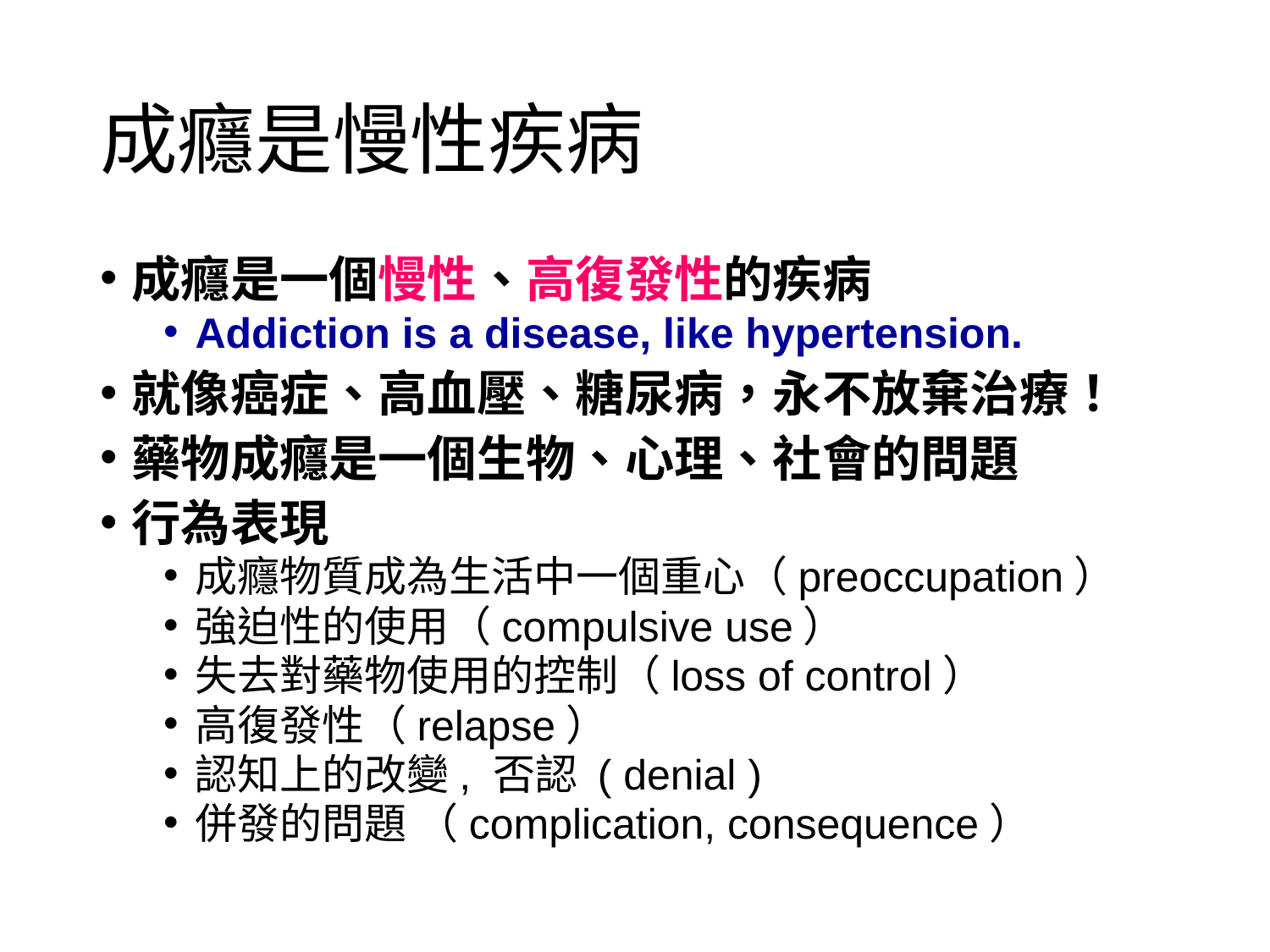

# 成癮是慢性疾病
成癮是一個慢性、高復發性的疾病
Addiction is a disease, like hypertension.
就像癌症、高血壓、糖尿病，永不放棄治療！
藥物成癮是一個生物、心理、社會的問題
行為表現
成癮物質成為生活中一個重心（preoccupation）
強迫性的使用（compulsive use）
失去對藥物使用的控制（loss of control）
高復發性（relapse）
認知上的改變, 否認 ( denial )
併發的問題 （complication, consequence）